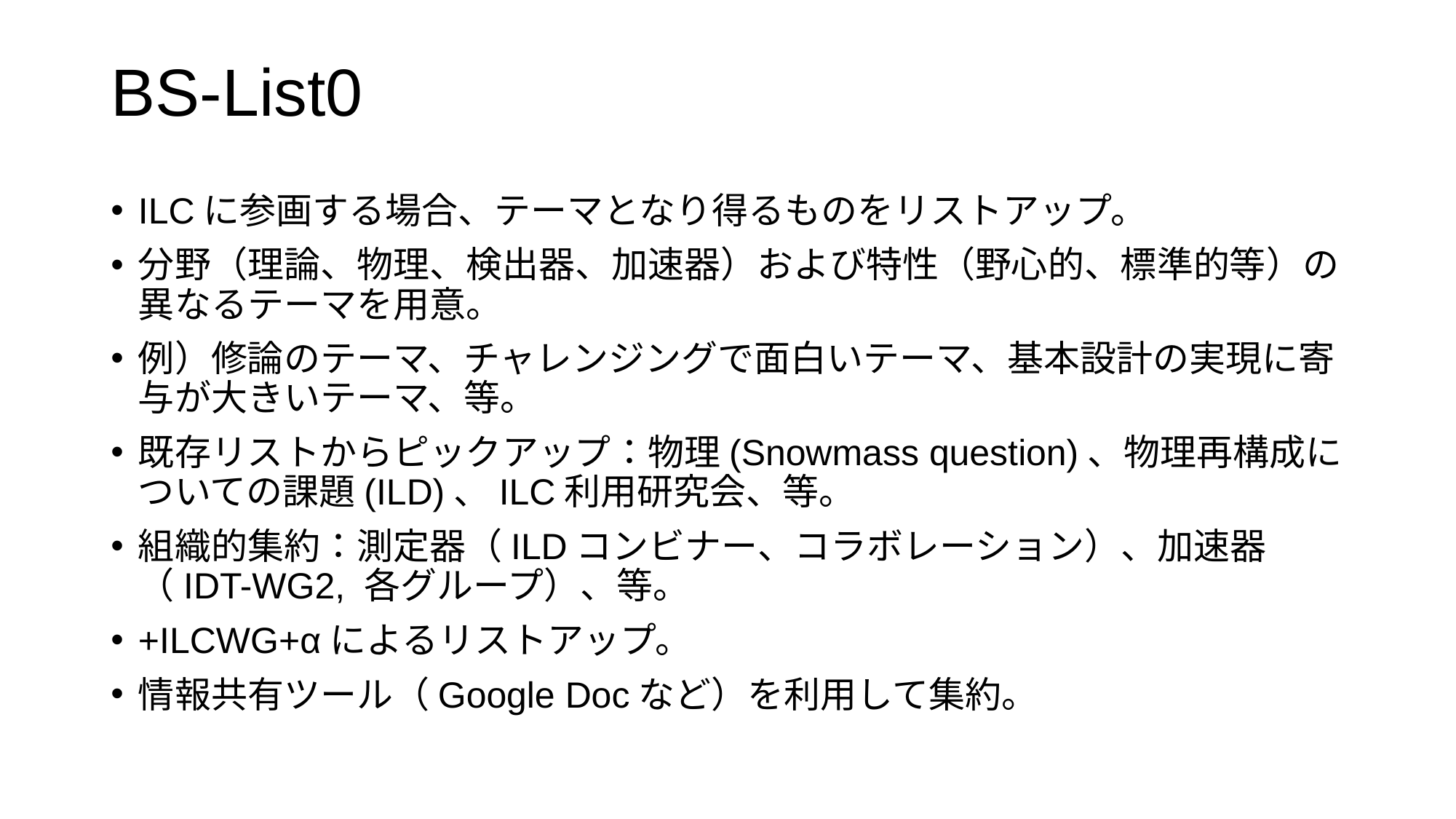

# BS-List0
ILCに参画する場合、テーマとなり得るものをリストアップ。
分野（理論、物理、検出器、加速器）および特性（野心的、標準的等）の異なるテーマを用意。
例）修論のテーマ、チャレンジングで面白いテーマ、基本設計の実現に寄与が大きいテーマ、等。
既存リストからピックアップ：物理(Snowmass question)、物理再構成についての課題(ILD)、ILC利用研究会、等。
組織的集約：測定器（ILDコンビナー、コラボレーション）、加速器（IDT-WG2, 各グループ）、等。
+ILCWG+αによるリストアップ。
情報共有ツール（Google Docなど）を利用して集約。